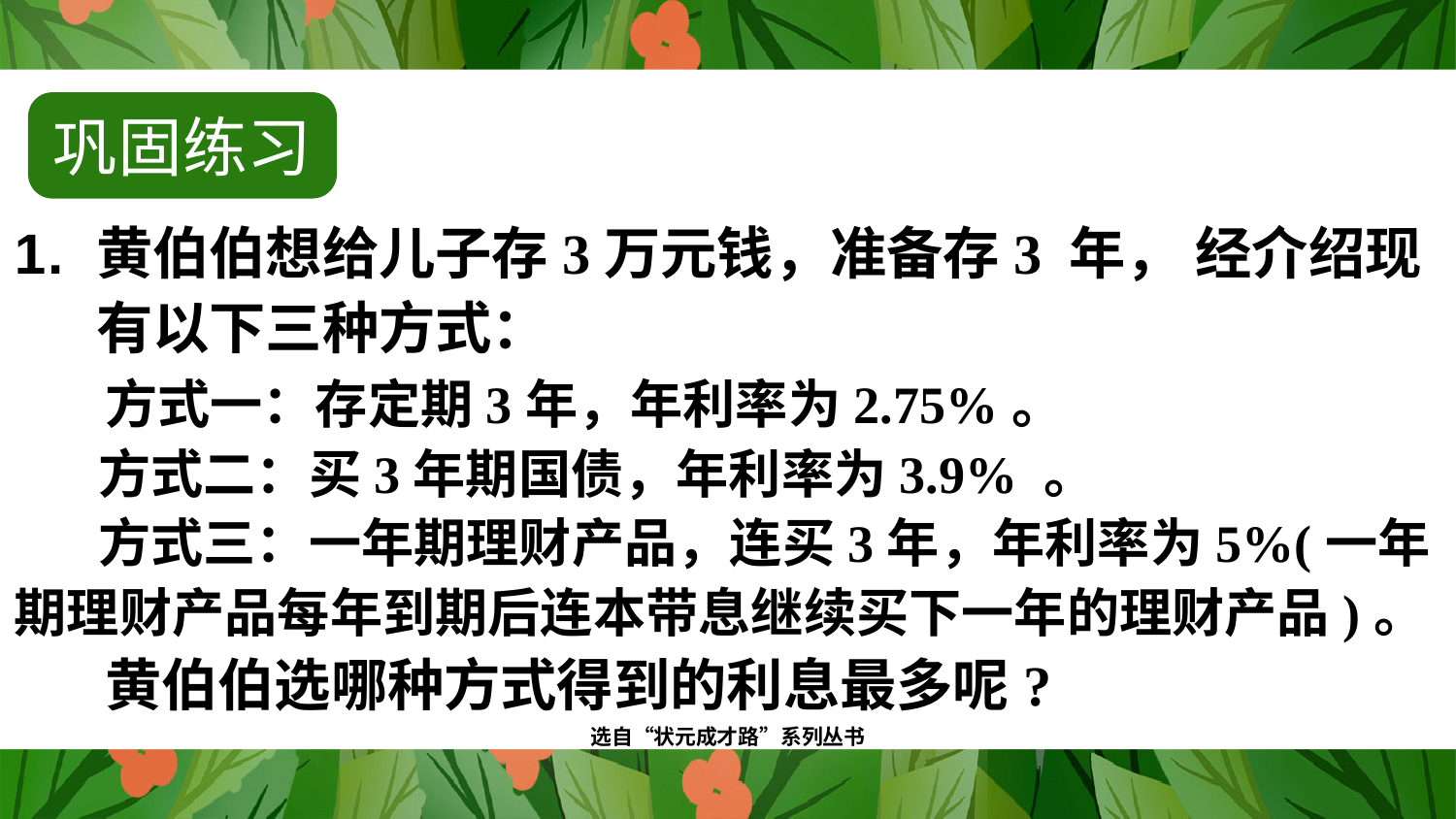

巩固练习
黄伯伯想给儿子存3万元钱，准备存3 年， 经介绍现有以下三种方式：
      方式一：存定期3年，年利率为2.75%。
      方式二：买3年期国债，年利率为3.9% 。
      方式三：一年期理财产品，连买3年，年利率为5%(一年期理财产品每年到期后连本带息继续买下一年的理财产品)。
      黄伯伯选哪种方式得到的利息最多呢?
选自“状元成才路”系列丛书